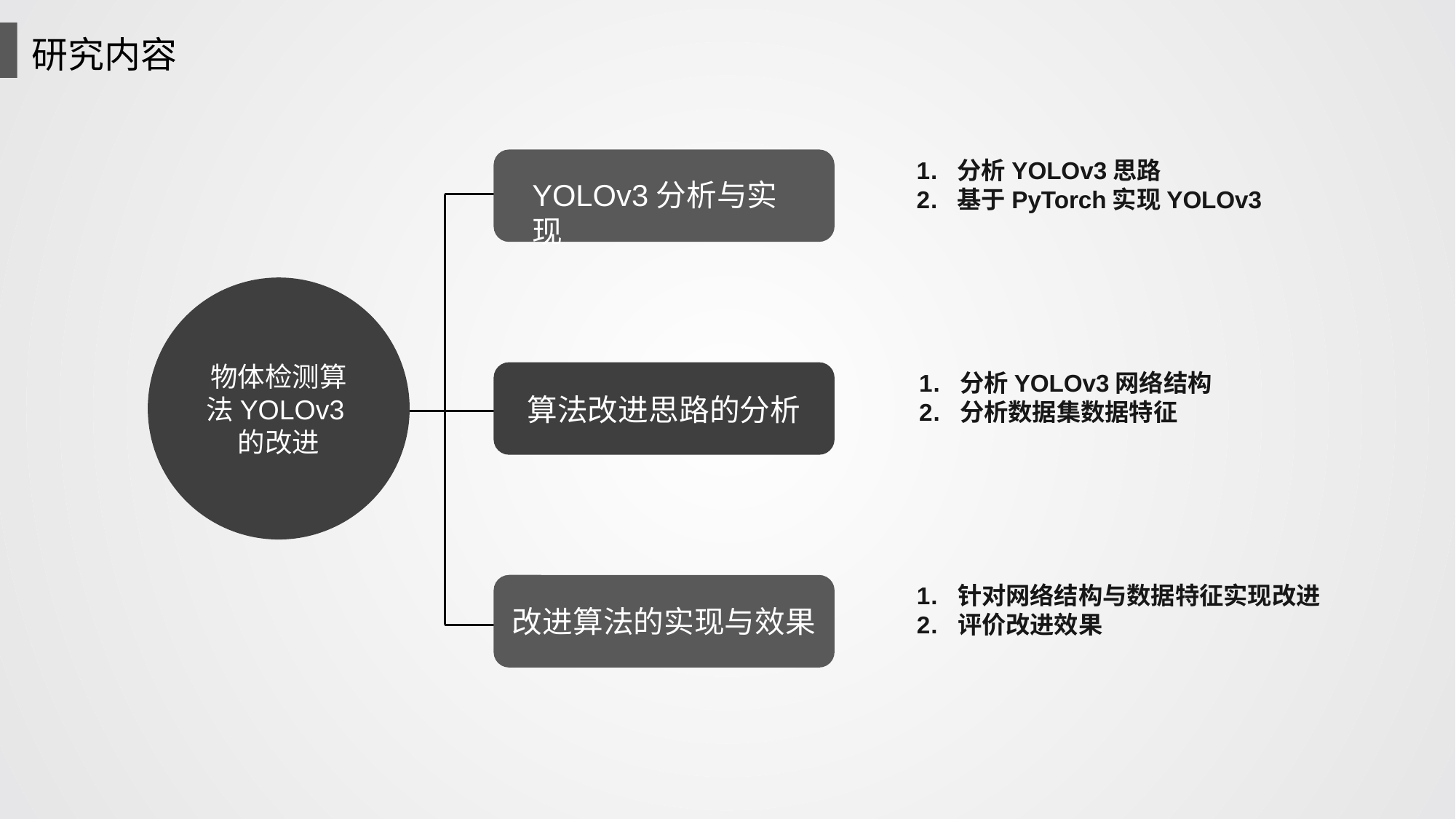

研究内容

YOLOv3分析与实现
分析YOLOv3思路
基于PyTorch实现YOLOv3
物体检测算法YOLOv3的改进

算法改进思路的分析
分析YOLOv3网络结构
分析数据集数据特征

改进算法的实现与效果
针对网络结构与数据特征实现改进
评价改进效果